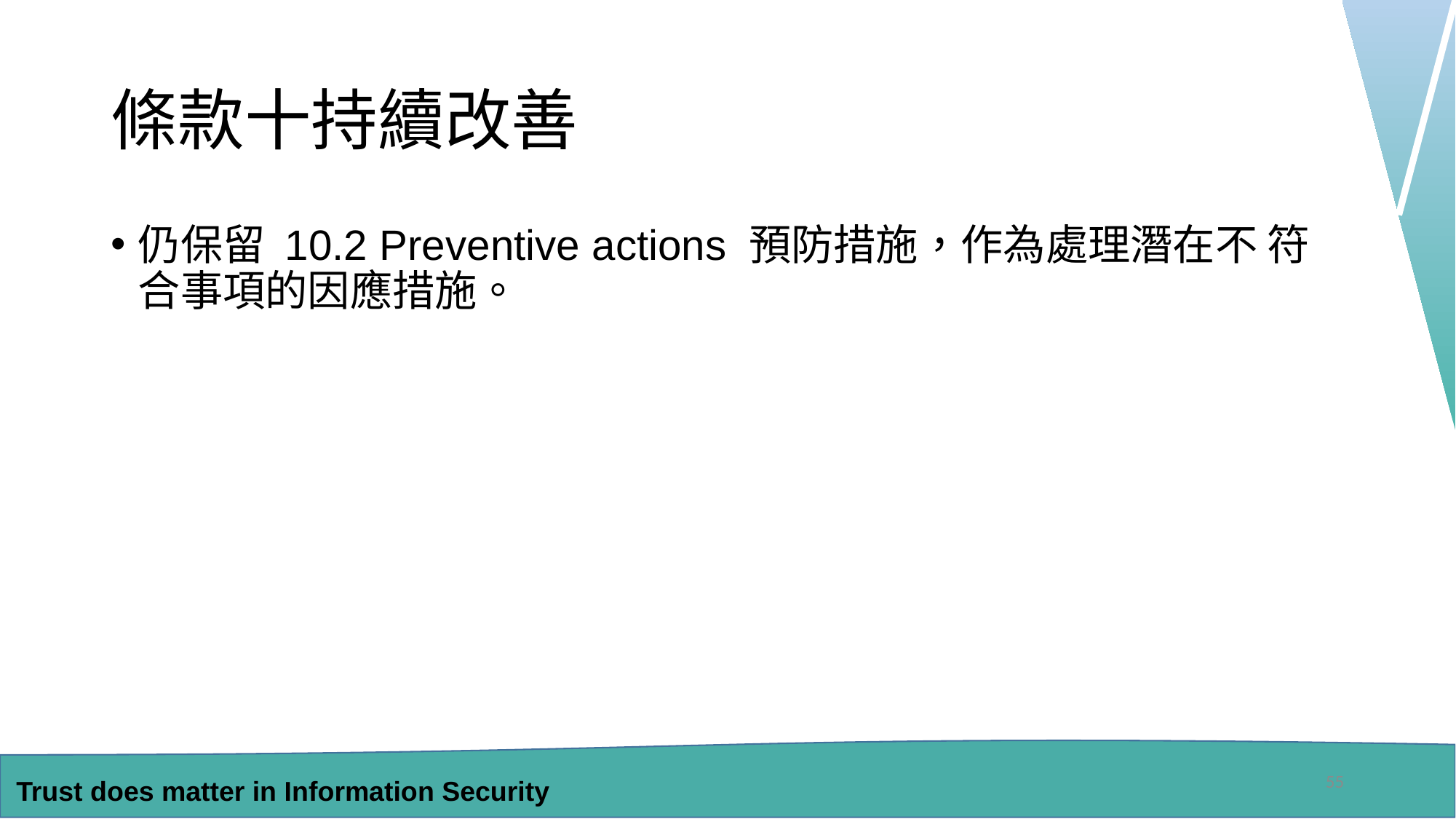

# 條款十持續改善
仍保留 10.2 Preventive actions 預防措施，作為處理潛在不 符合事項的因應措施。
55